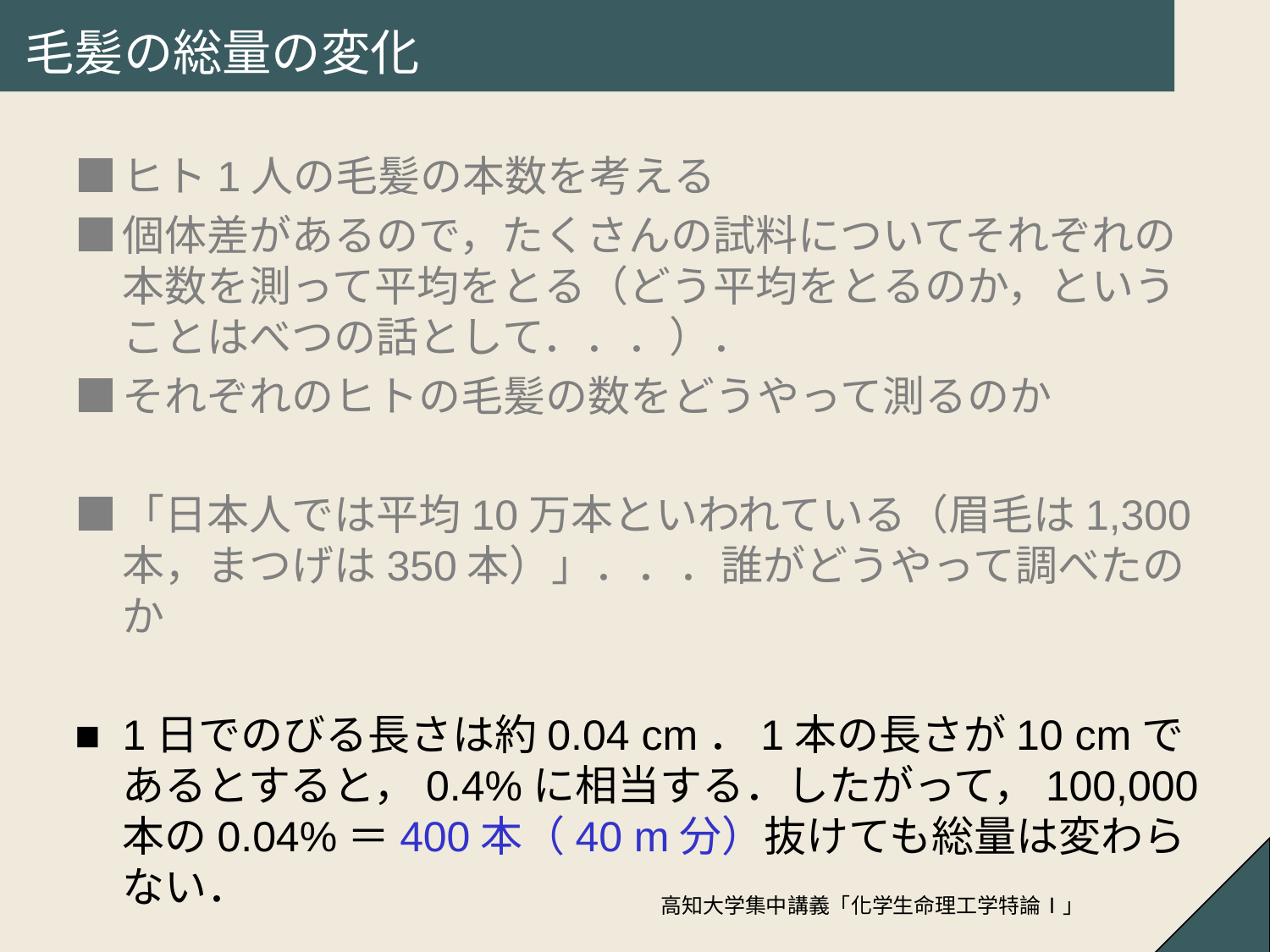

# 毛髪の総量の変化
■	ヒト1人の毛髪の本数を考える
■	個体差があるので，たくさんの試料についてそれぞれの本数を測って平均をとる（どう平均をとるのか，ということはべつの話として．．．）．
■	それぞれのヒトの毛髪の数をどうやって測るのか

■	「日本人では平均10万本といわれている（眉毛は1,300本，まつげは350本）」．．．誰がどうやって調べたのか

■	1日でのびる長さは約0.04 cm．1本の長さが10 cmであるとすると，0.4%に相当する．したがって，100,000本の0.04%＝400本（40 m分）抜けても総量は変わらない．